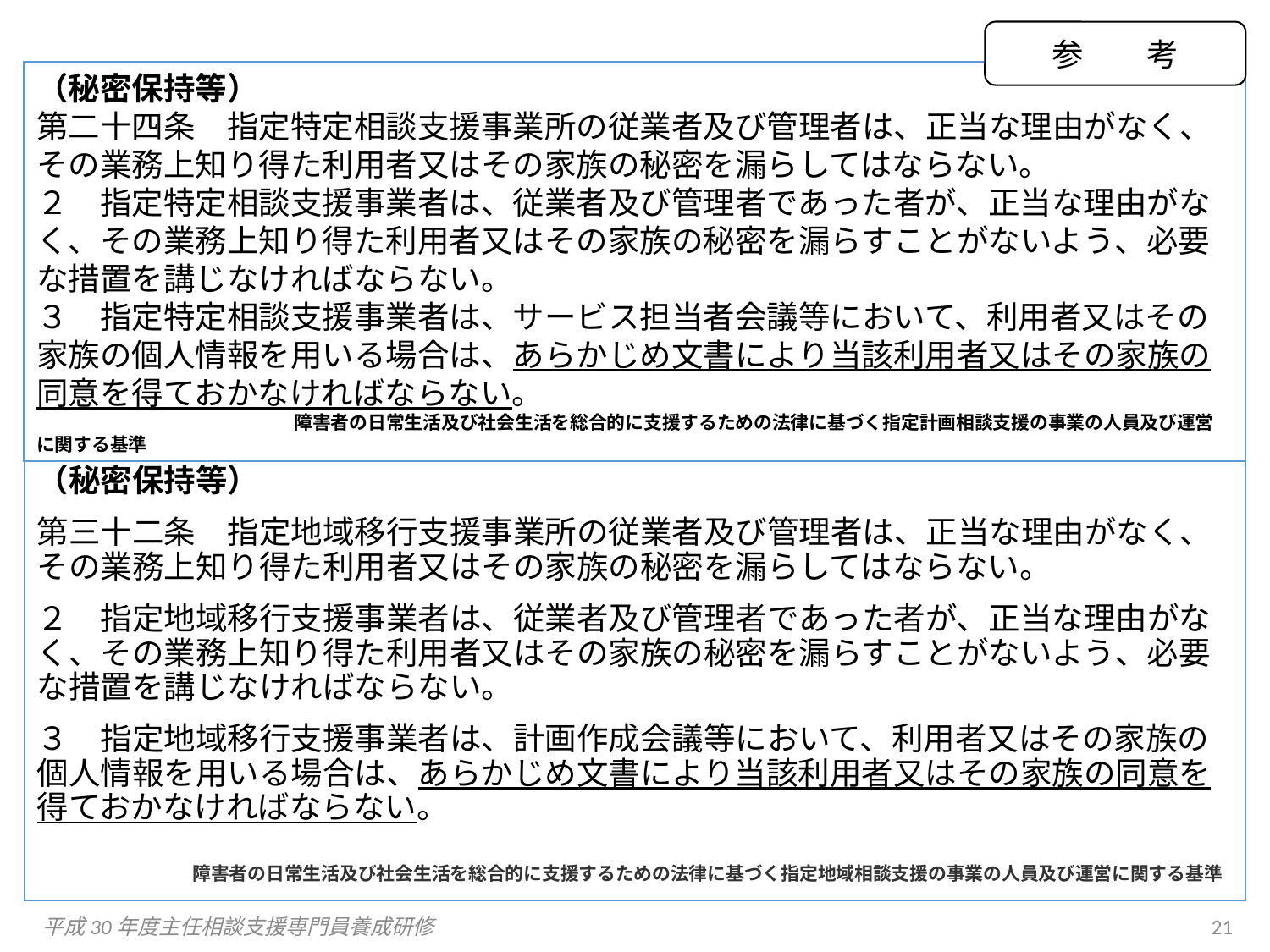

参　　考
（秘密保持等）
第二十四条　指定特定相談支援事業所の従業者及び管理者は、正当な理由がなく、その業務上知り得た利用者又はその家族の秘密を漏らしてはならない。
２　指定特定相談支援事業者は、従業者及び管理者であった者が、正当な理由がなく、その業務上知り得た利用者又はその家族の秘密を漏らすことがないよう、必要な措置を講じなければならない。
３　指定特定相談支援事業者は、サービス担当者会議等において、利用者又はその家族の個人情報を用いる場合は、あらかじめ文書により当該利用者又はその家族の同意を得ておかなければならない。
　　　　　　　　　　　　　　障害者の日常生活及び社会生活を総合的に支援するための法律に基づく指定計画相談支援の事業の人員及び運営に関する基準
（秘密保持等）
第三十二条　指定地域移行支援事業所の従業者及び管理者は、正当な理由がなく、その業務上知り得た利用者又はその家族の秘密を漏らしてはならない。
２　指定地域移行支援事業者は、従業者及び管理者であった者が、正当な理由がなく、その業務上知り得た利用者又はその家族の秘密を漏らすことがないよう、必要な措置を講じなければならない。
３　指定地域移行支援事業者は、計画作成会議等において、利用者又はその家族の個人情報を用いる場合は、あらかじめ文書により当該利用者又はその家族の同意を得ておかなければならない。
障害者の日常生活及び社会生活を総合的に支援するための法律に基づく指定地域相談支援の事業の人員及び運営に関する基準
21
平成30年度主任相談支援専門員養成研修